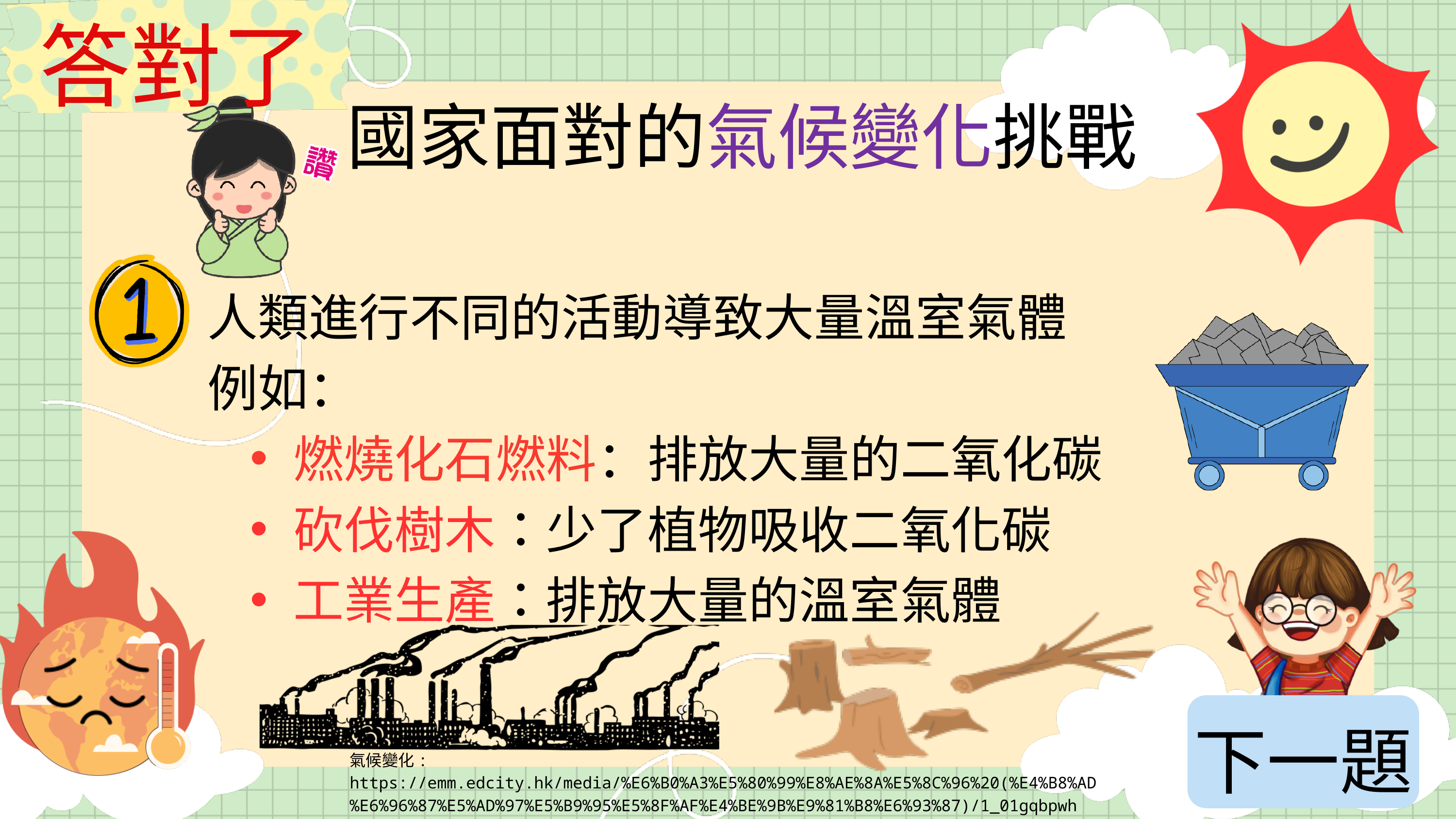

答對了

國家面對的氣候變化挑戰

人類進行不同的活動導致大量溫室氣體
例如：
燃燒化石燃料：排放大量的二氧化碳
砍伐樹木：少了植物吸收二氧化碳
工業生產：排放大量的溫室氣體

下一題
氣候變化:
https://emm.edcity.hk/media/%E6%B0%A3%E5%80%99%E8%AE%8A%E5%8C%96%20(%E4%B8%AD%E6%96%87%E5%AD%97%E5%B9%95%E5%8F%AF%E4%BE%9B%E9%81%B8%E6%93%87)/1_01gqbpwh